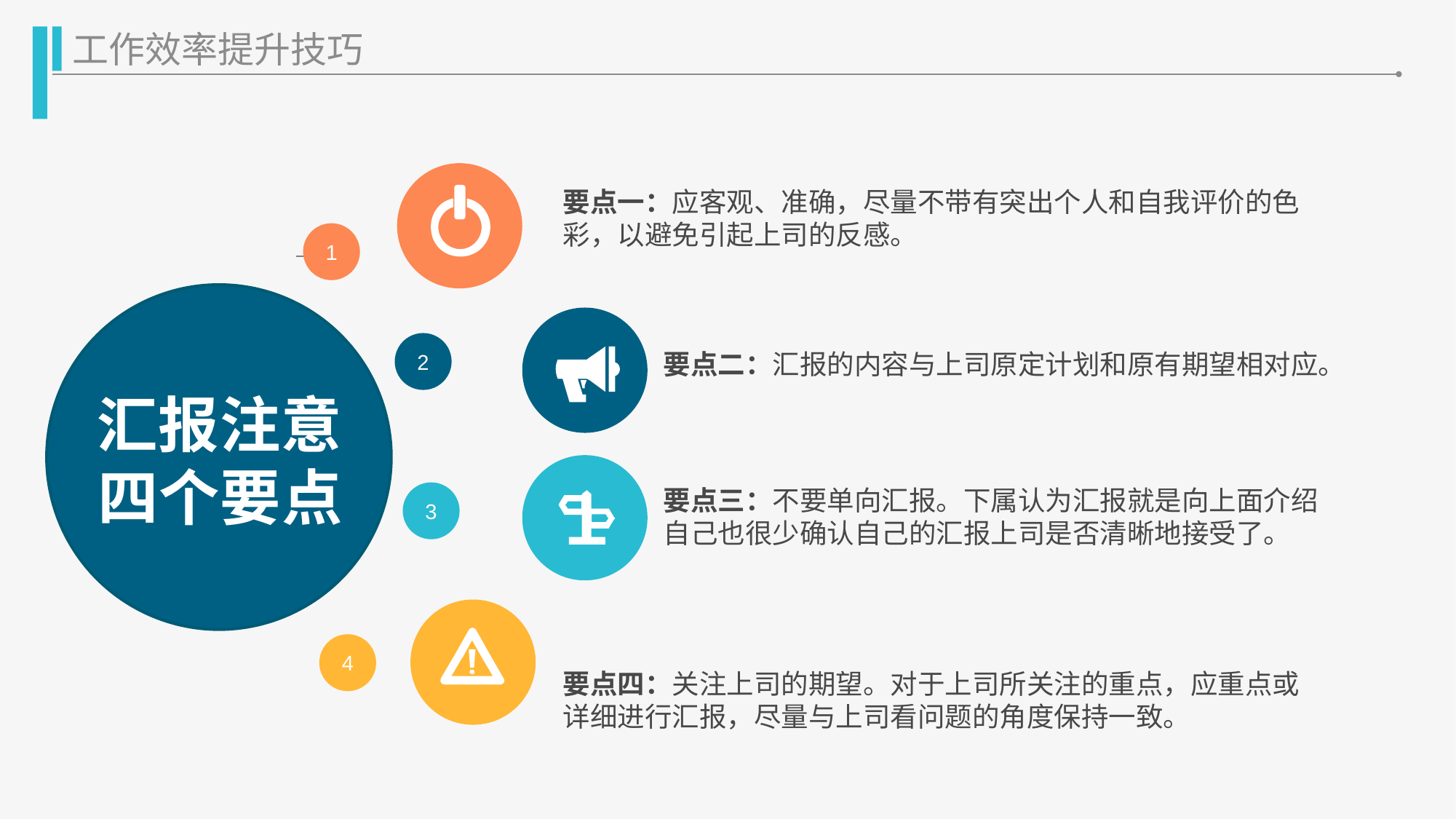

工作效率提升技巧

要点一：应客观、准确，尽量不带有突出个人和自我评价的色彩，以避免引起上司的反感。
1

2
要点二：汇报的内容与上司原定计划和原有期望相对应。
汇报注意四个要点

要点三：不要单向汇报。下属认为汇报就是向上面介绍自己也很少确认自己的汇报上司是否清晰地接受了。
3

4
要点四：关注上司的期望。对于上司所关注的重点，应重点或详细进行汇报，尽量与上司看问题的角度保持一致。